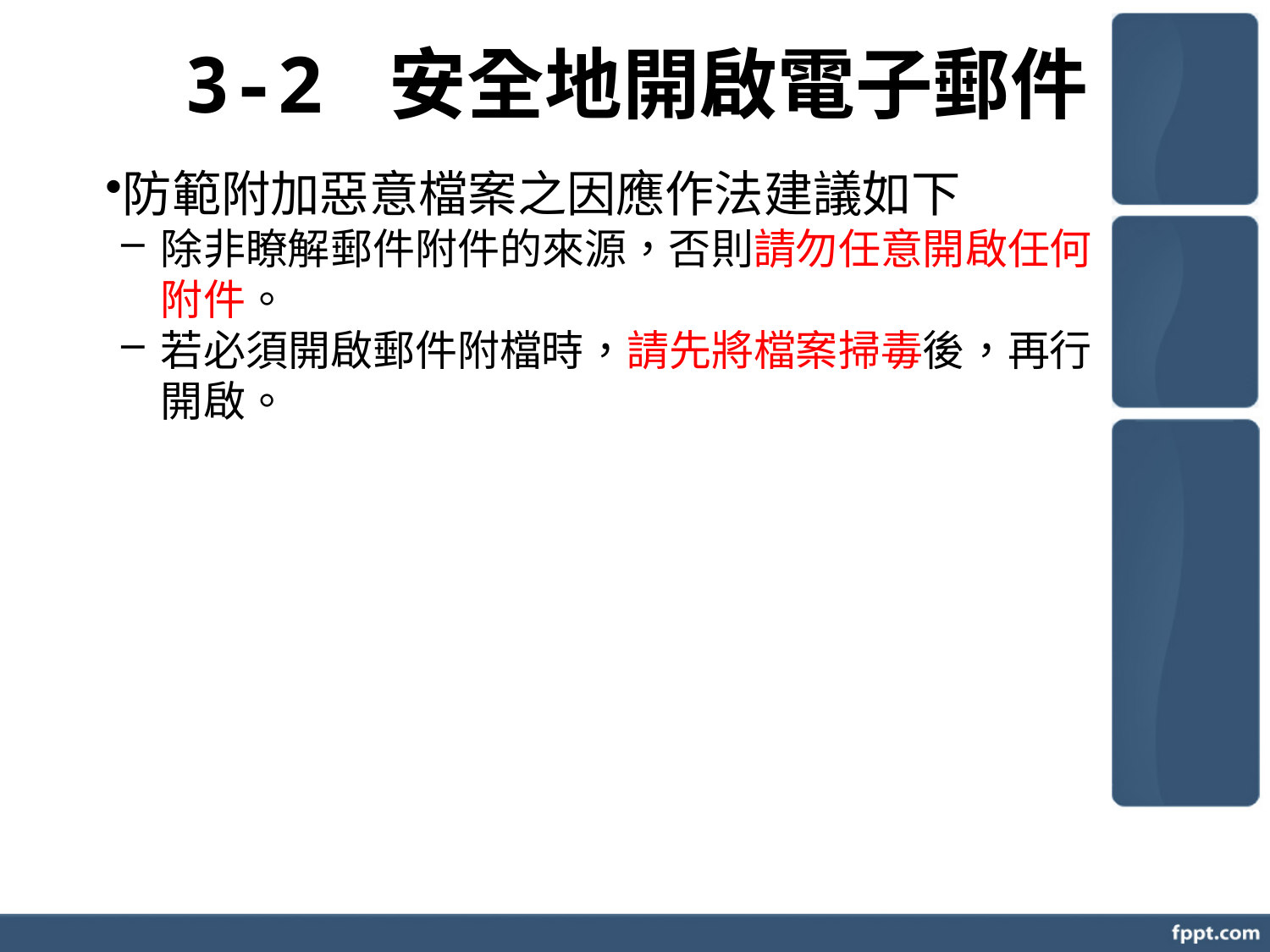

3-2 安全地開啟電子郵件
防範附加惡意檔案之因應作法建議如下
除非瞭解郵件附件的來源，否則請勿任意開啟任何附件。
若必須開啟郵件附檔時，請先將檔案掃毒後，再行開啟。